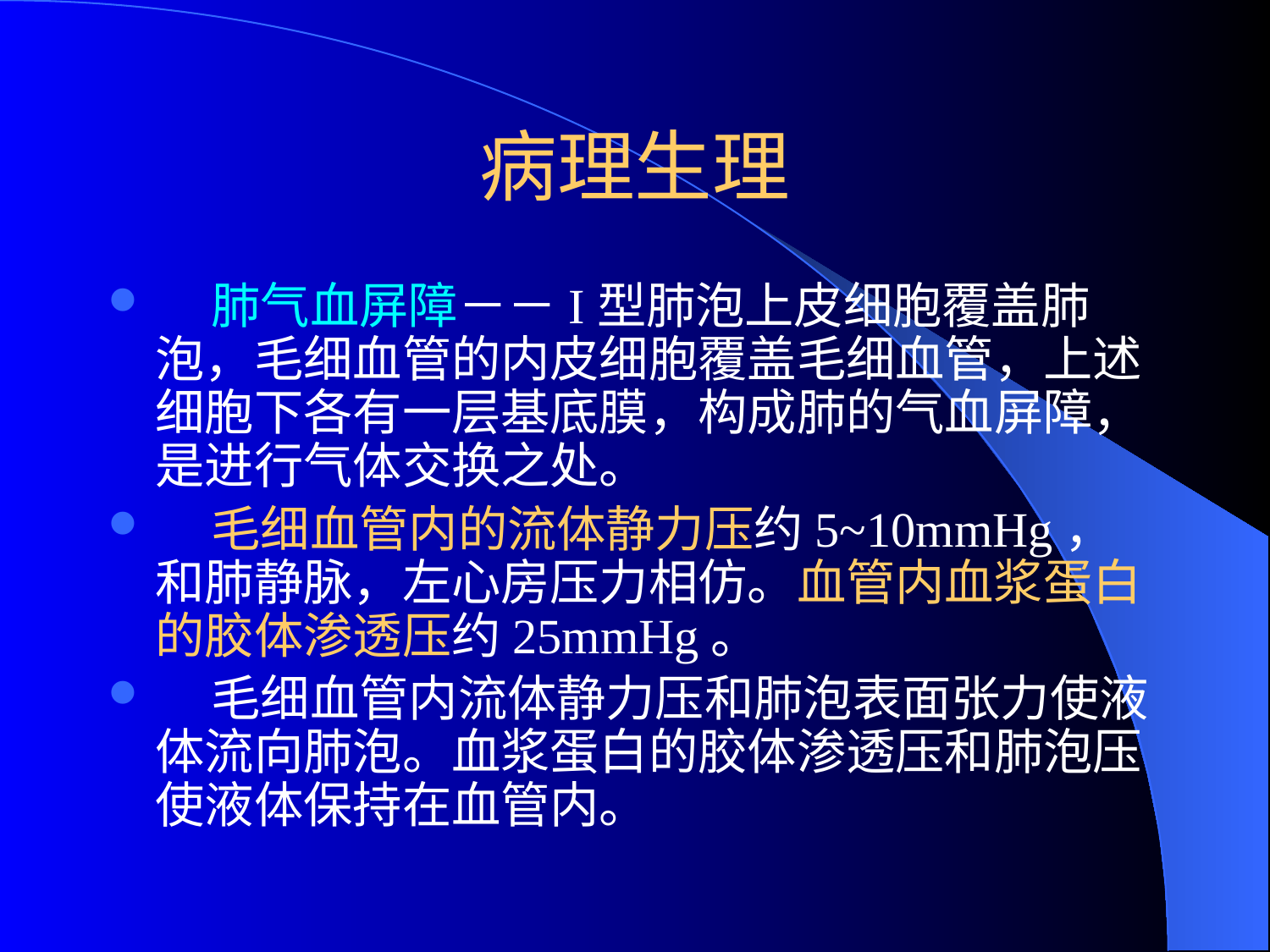

# 病理生理
    肺气血屏障－－I型肺泡上皮细胞覆盖肺泡，毛细血管的内皮细胞覆盖毛细血管，上述细胞下各有一层基底膜，构成肺的气血屏障，是进行气体交换之处。
    毛细血管内的流体静力压约5~10mmHg，和肺静脉，左心房压力相仿。血管内血浆蛋白的胶体渗透压约25mmHg。
    毛细血管内流体静力压和肺泡表面张力使液体流向肺泡。血浆蛋白的胶体渗透压和肺泡压使液体保持在血管内。